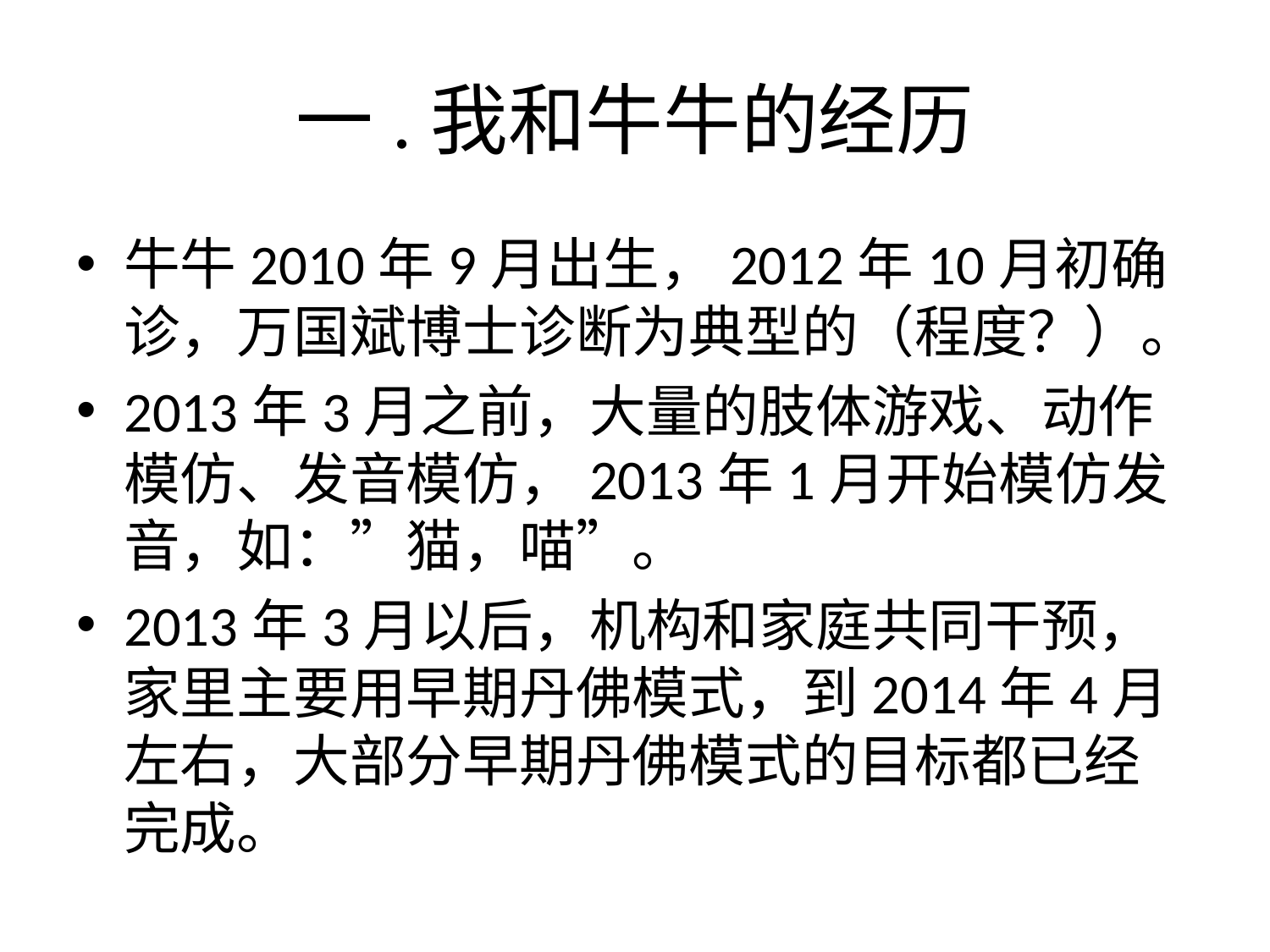

# 一.我和牛牛的经历
牛牛2010年9月出生，2012年10月初确诊，万国斌博士诊断为典型的（程度？）。
2013年3月之前，大量的肢体游戏、动作模仿、发音模仿，2013年1月开始模仿发音，如：”猫，喵”。
2013年3月以后，机构和家庭共同干预，家里主要用早期丹佛模式，到2014年4月左右，大部分早期丹佛模式的目标都已经完成。